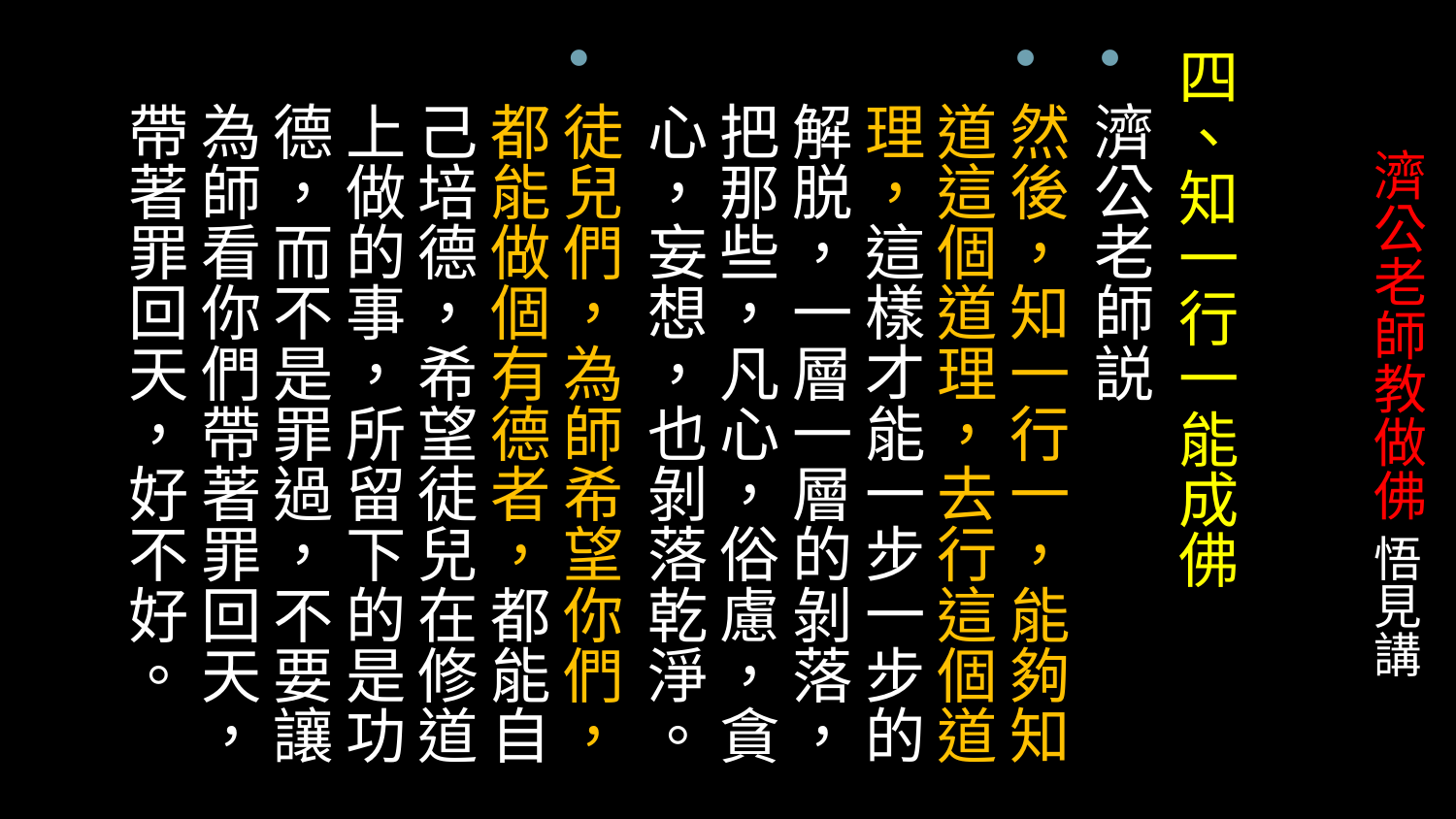

四、知一行一能成佛
濟公老師説
然後，知一行一，能夠知道這個道理，去行這個道理，這樣才能一步一步的解脱，一層一層的剝落，把那些，凡心，俗慮，貪心，妄想，也剝落乾淨。
徒兒們，為師希望你們，都能做個有德者，都能自己培德，希望徒兒在修道上做的事，所留下的是功德，而不是罪過，不要讓為師看你們帶著罪回天，帶著罪回天，好不好。

# 濟公老師教做佛 悟見講